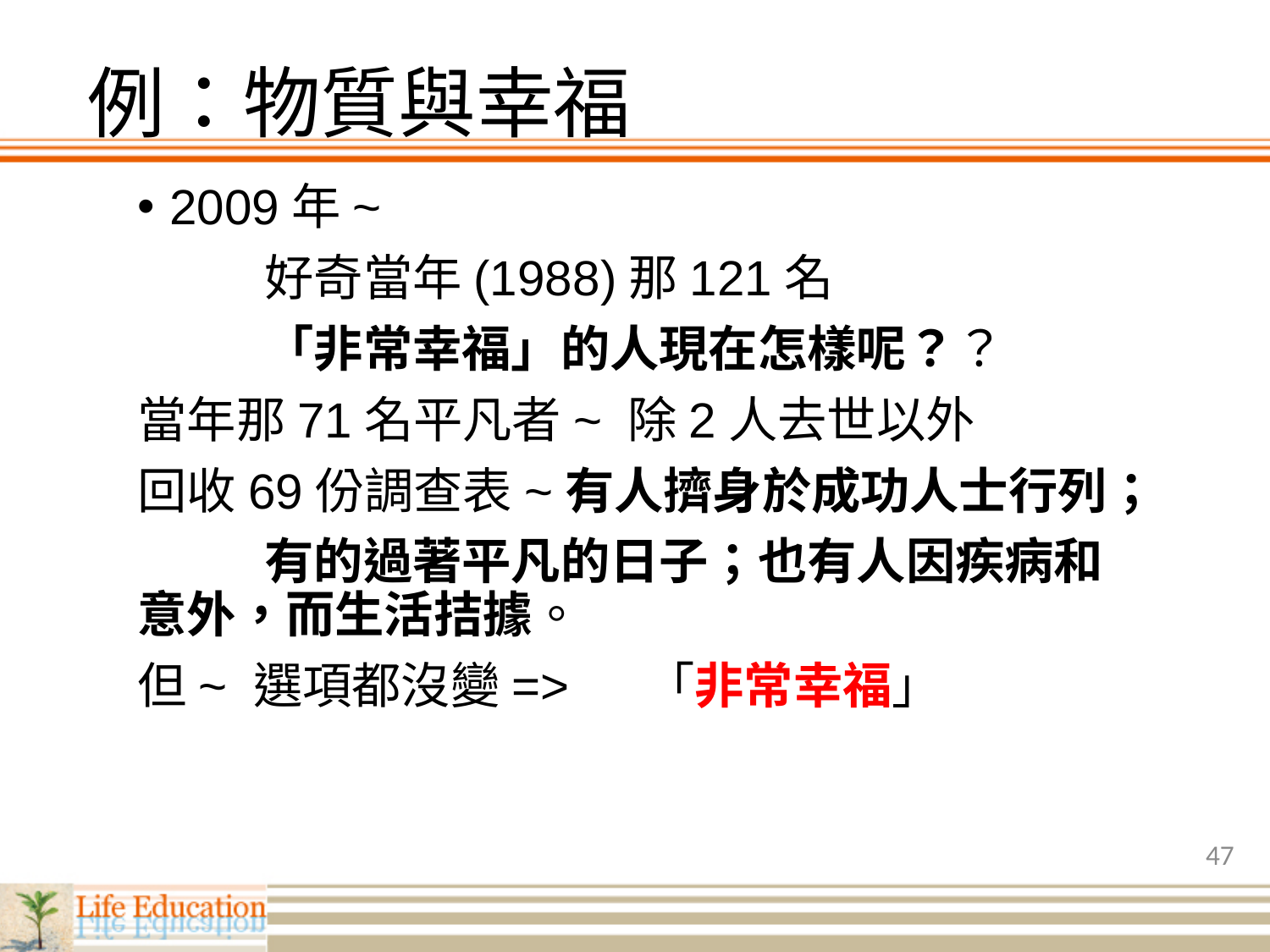

# 例：物質與幸福
2009年~
	好奇當年(1988)那121名
	「非常幸福」的人現在怎樣呢？？
當年那71名平凡者~ 除2人去世以外
回收69份調查表~有人擠身於成功人士行列；
	有的過著平凡的日子；也有人因疾病和意外，而生活拮據。
但~ 選項都沒變=>	「非常幸福」
47